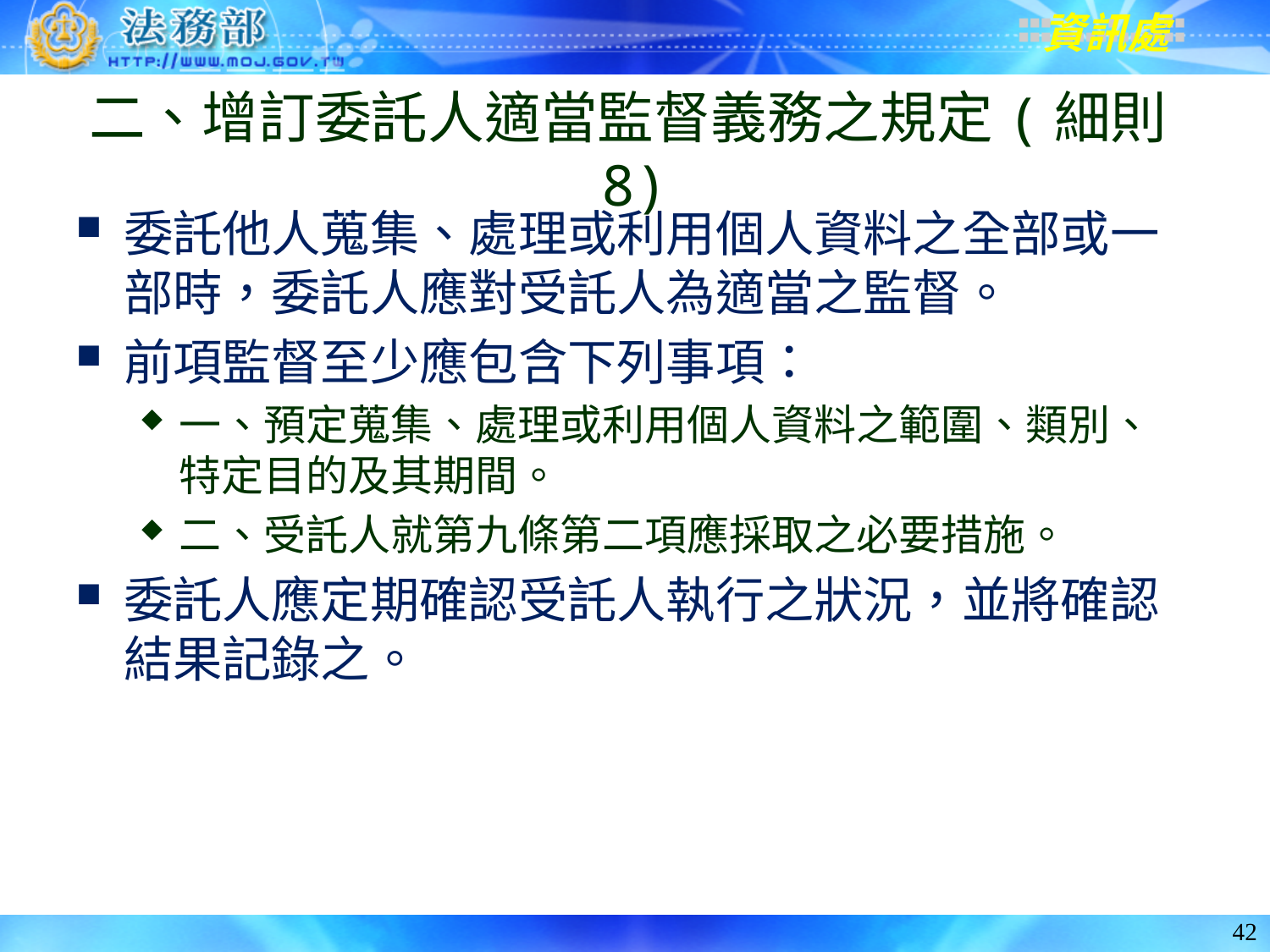

# 二、增訂委託人適當監督義務之規定(細則8)
委託他人蒐集、處理或利用個人資料之全部或一部時，委託人應對受託人為適當之監督。
前項監督至少應包含下列事項：
一、預定蒐集、處理或利用個人資料之範圍、類別、特定目的及其期間。
二、受託人就第九條第二項應採取之必要措施。
委託人應定期確認受託人執行之狀況，並將確認結果記錄之。